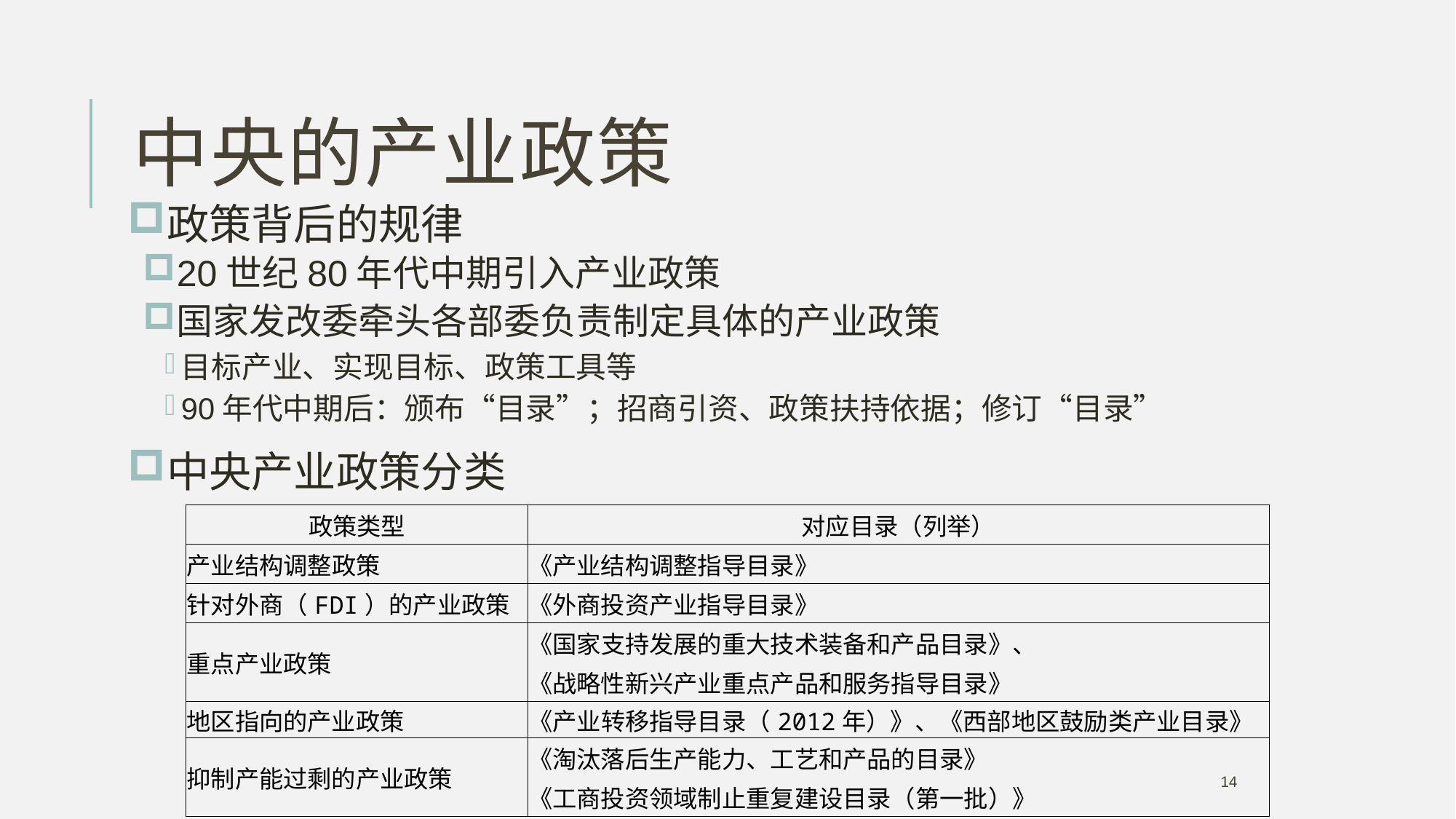

中央的产业政策
政策背后的规律
20世纪80年代中期引入产业政策
国家发改委牵头各部委负责制定具体的产业政策
目标产业、实现目标、政策工具等
90年代中期后：颁布“目录”；招商引资、政策扶持依据；修订“目录”
中央产业政策分类
| 政策类型 | 对应目录（列举） |
| --- | --- |
| 产业结构调整政策 | 《产业结构调整指导目录》 |
| 针对外商（FDI）的产业政策 | 《外商投资产业指导目录》 |
| 重点产业政策 | 《国家支持发展的重大技术装备和产品目录》、 |
|  | 《战略性新兴产业重点产品和服务指导目录》 |
| 地区指向的产业政策 | 《产业转移指导目录（2012年）》、《西部地区鼓励类产业目录》 |
| 抑制产能过剩的产业政策 | 《淘汰落后生产能力、工艺和产品的目录》 |
|  | 《工商投资领域制止重复建设目录（第一批）》 |
14